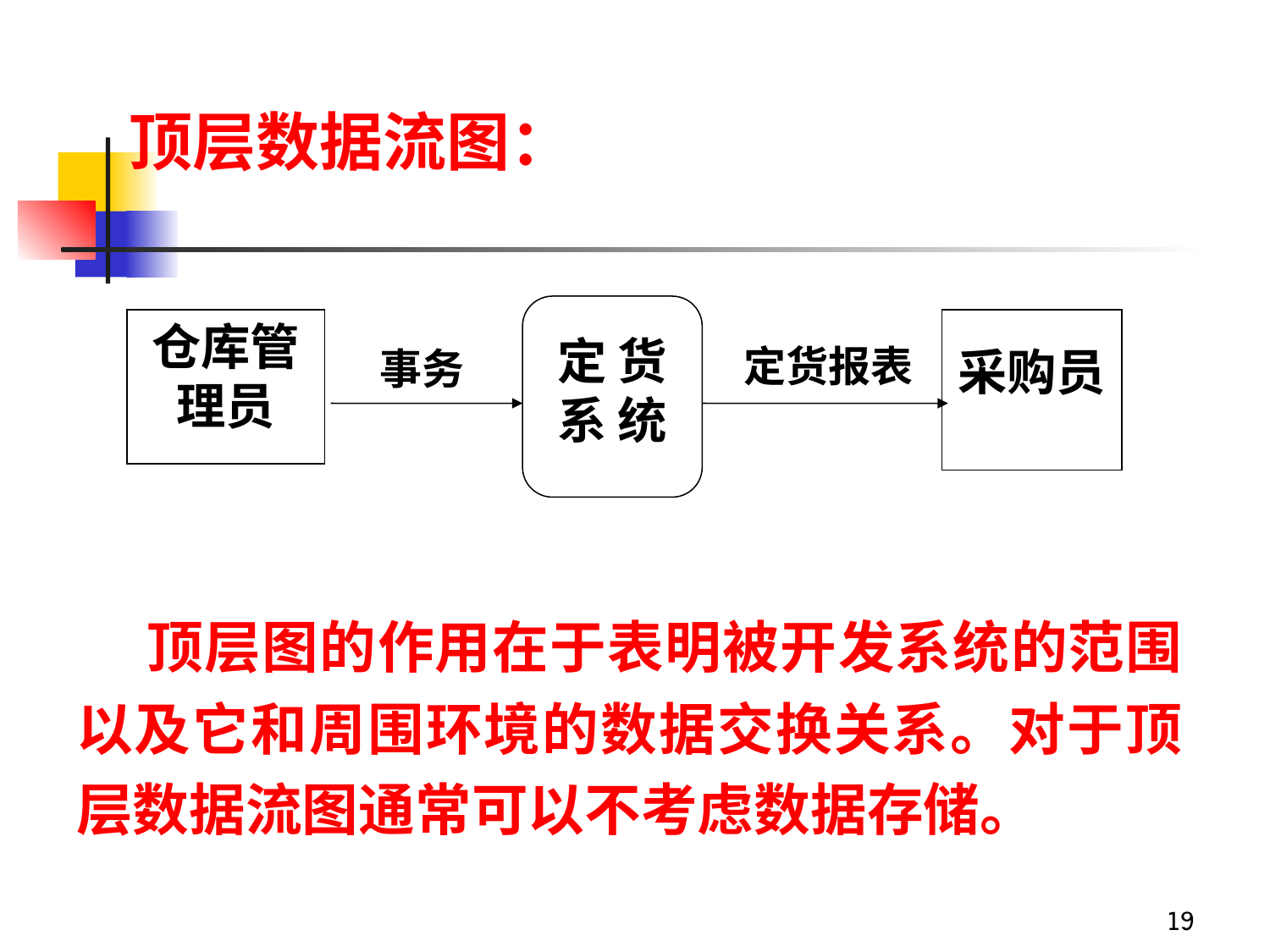

顶层数据流图：

定 货系 统
仓库管理员

采购员
定货报表
事务

    顶层图的作用在于表明被开发系统的范围以及它和周围环境的数据交换关系。对于顶层数据流图通常可以不考虑数据存储。
19